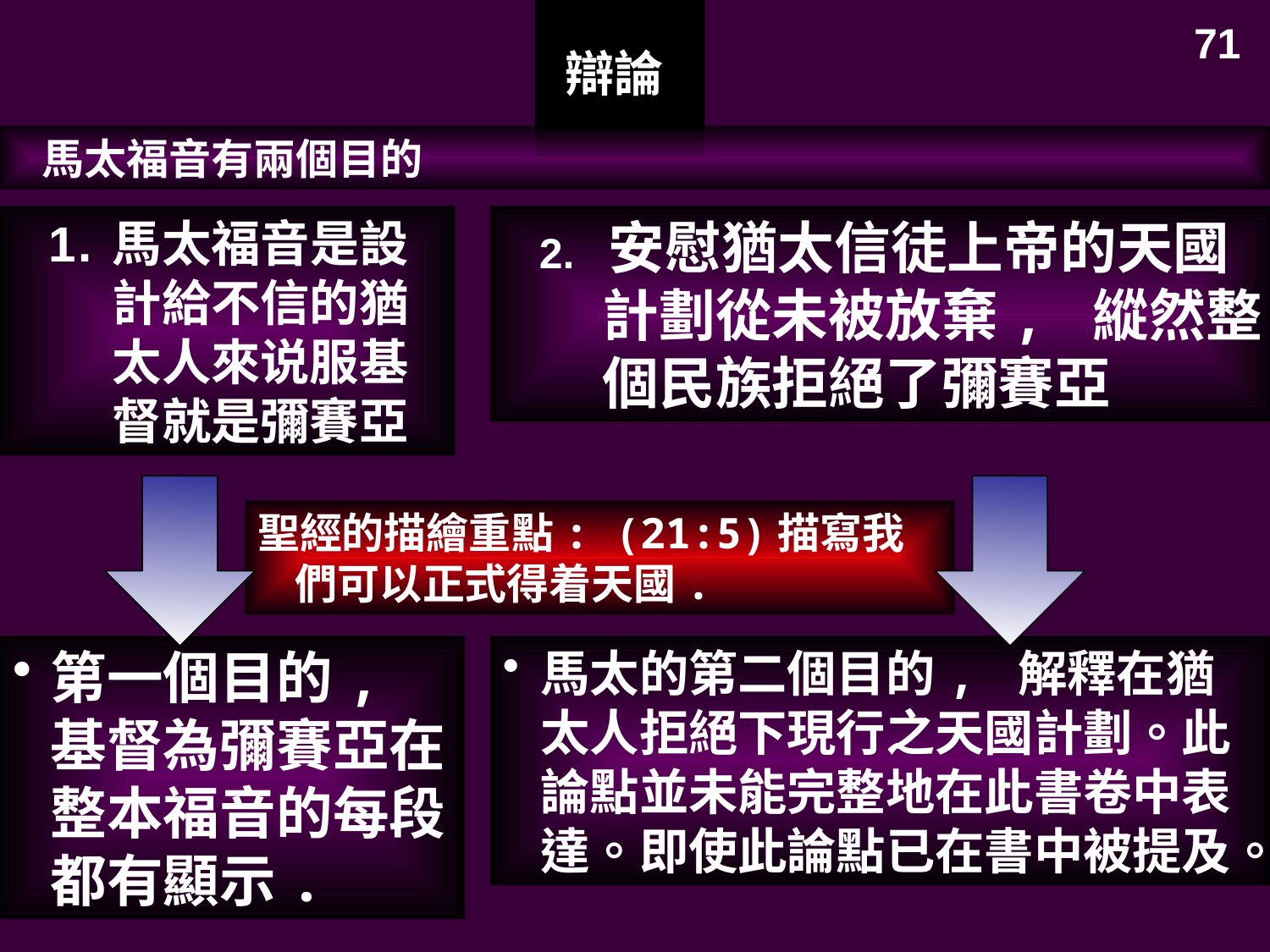

71
辯論
  馬太福音有兩個目的
馬太福音是設計給不信的猶太人來说服基督就是彌賽亞
2.  安慰猶太信徒上帝的天國計劃從未被放棄, 縱然整個民族拒絕了彌賽亞

聖經的描繪重點: (21:5)描寫我們可以正式得着天國.
馬太的第二個目的, 解釋在猶太人拒絕下現行之天國計劃。此論點並未能完整地在此書卷中表達。即使此論點已在書中被提及。
第一個目的, 基督為彌賽亞在整本福音的每段都有顯示.